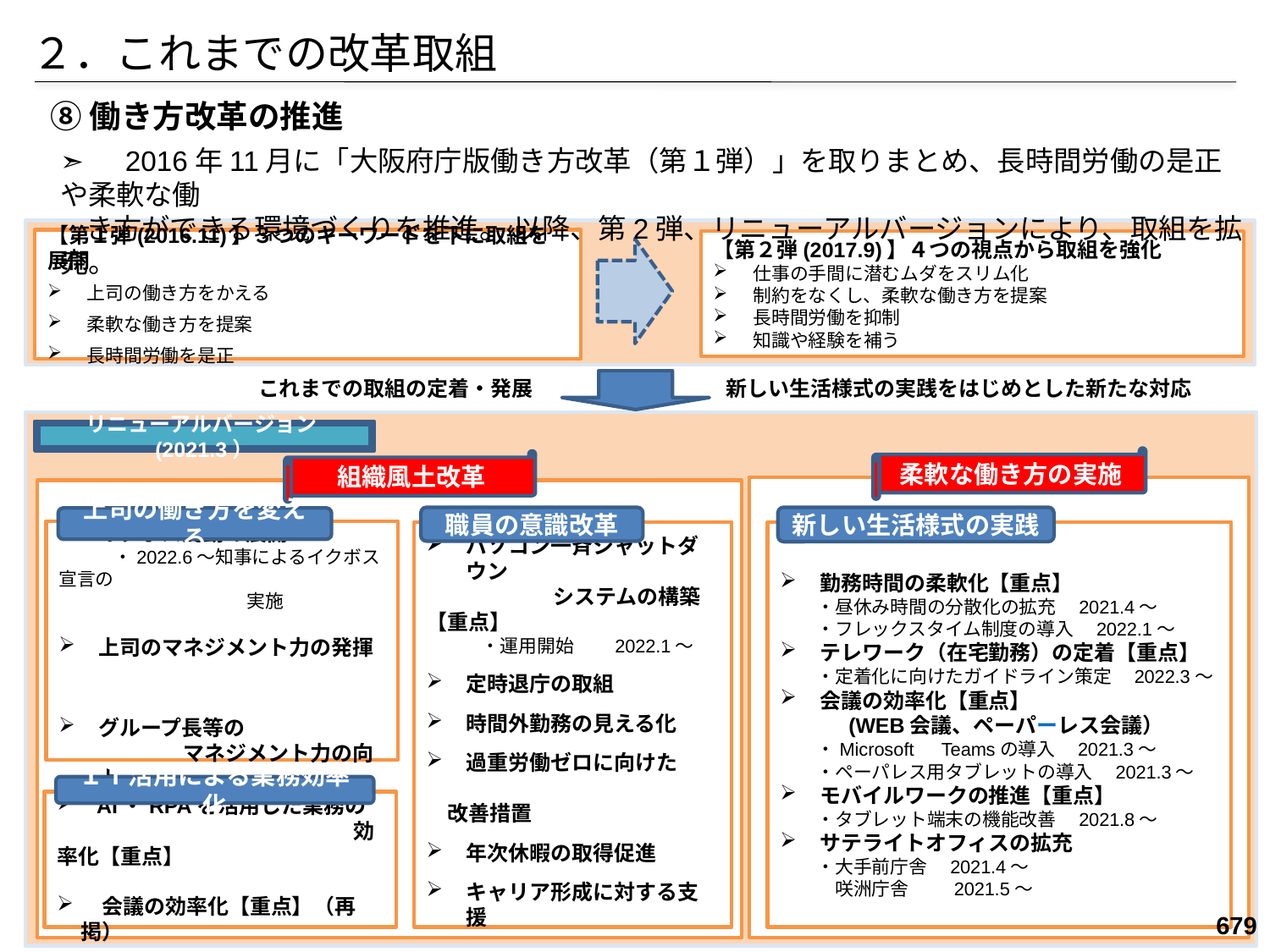

２．これまでの改革取組
⑧働き方改革の推進
➣　2016年11月に「大阪府庁版働き方改革（第１弾）」を取りまとめ、長時間労働の是正や柔軟な働
   き方ができる環境づくりを推進。 以降、第2弾、リニューアルバージョンにより、取組を拡充。

【第１弾(2016.11)】３つのキーワードを下に取組を展開

上司の働き方をかえる

柔軟な働き方を提案

長時間労働を是正
【第２弾(2017.9)】４つの視点から取組を強化
仕事の手間に潜むムダをスリム化
制約をなくし、柔軟な働き方を提案
長時間労働を抑制
知識や経験を補う

新しい生活様式の実践をはじめとした新たな対応
これまでの取組の定着・発展

リニューアルバージョン(2021.3）
柔軟な働き方の実施
組織風土改革

職員の意識改革
新しい生活様式の実践
上司の働き方を変える

イクボス運動の展開
　　　・2022.6～知事によるイクボス宣言の
　　　　　　　　　　 実施

上司のマネジメント力の発揮

グループ長等の　　　　　　　　　　マネジメント力の向上

勤務時間の柔軟化【重点】
　　・昼休み時間の分散化の拡充　2021.4～
　　・フレックスタイム制度の導入　2022.1～
テレワーク（在宅勤務）の定着【重点】
　　・定着化に向けたガイドライン策定　2022.3～
会議の効率化【重点】
　　　(WEB会議、ペーパーレス会議）
　　・Microsoft　Teamsの導入　2021.3～
　　・ペーパレス用タブレットの導入　2021.3～
モバイルワークの推進【重点】
　　・タブレット端末の機能改善　2021.8～
サテライトオフィスの拡充
　　・大手前庁舎　2021.4～
　　　咲洲庁舎　　 2021.5～

パソコン一斉シャットダウン
　　　　　　システムの構築【重点】
　　　・運用開始　　2022.1～

定時退庁の取組

時間外勤務の見える化

過重労働ゼロに向けた
　　　　　　　　　　　　　　改善措置

年次休暇の取得促進

キャリア形成に対する支援
ＩＴ活用による業務効率化

AI・RPAを活用した業務の
　　　　　　　　　　　　　　効率化【重点】

　会議の効率化【重点】（再掲）
679